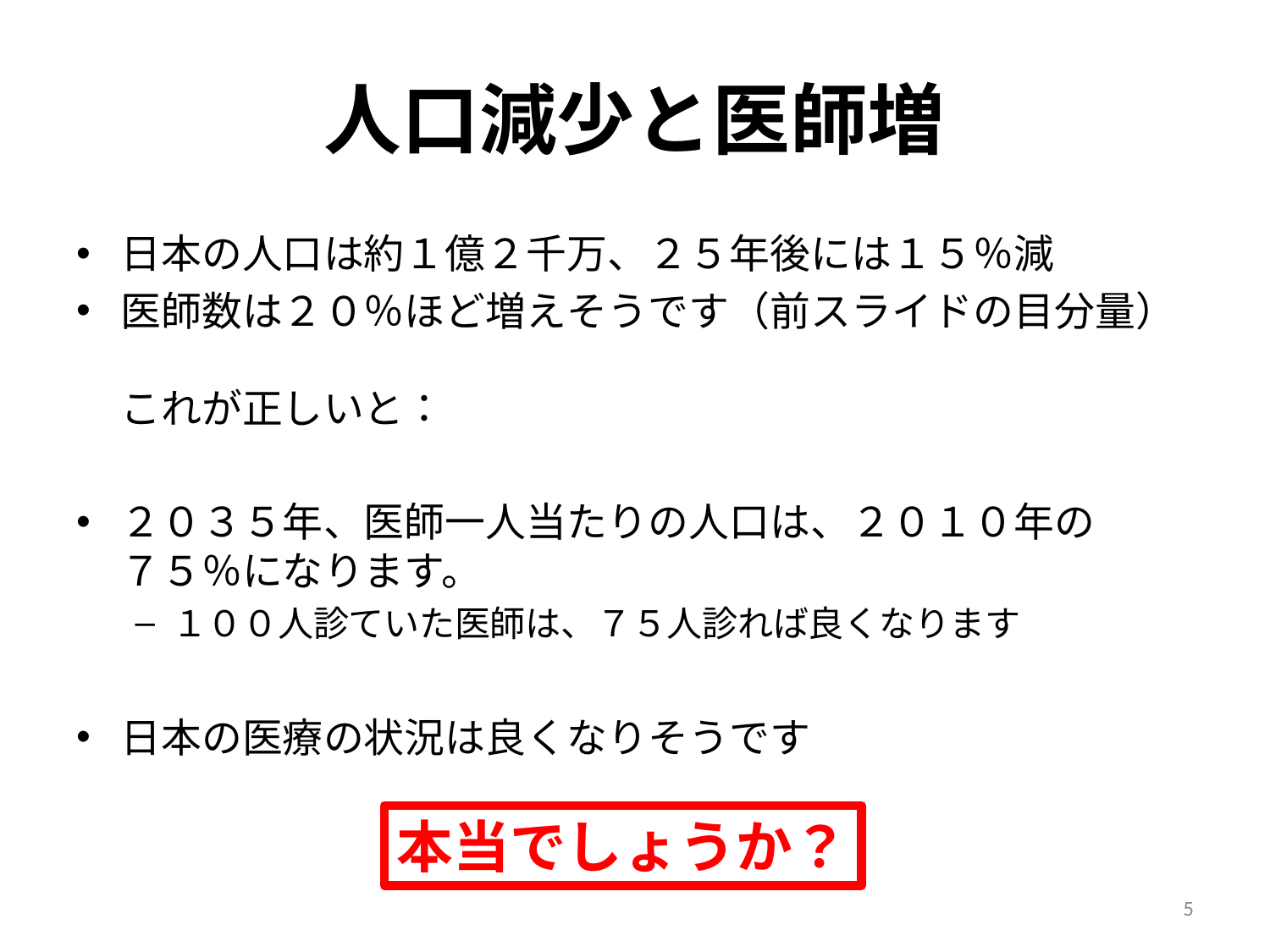

# 人口減少と医師増
日本の人口は約１億２千万、２５年後には１５％減
医師数は２０％ほど増えそうです（前スライドの目分量）
これが正しいと：

２０３５年、医師一人当たりの人口は、２０１０年の
７５％になります。
１００人診ていた医師は、７５人診れば良くなります

日本の医療の状況は良くなりそうです
本当でしょうか？
5